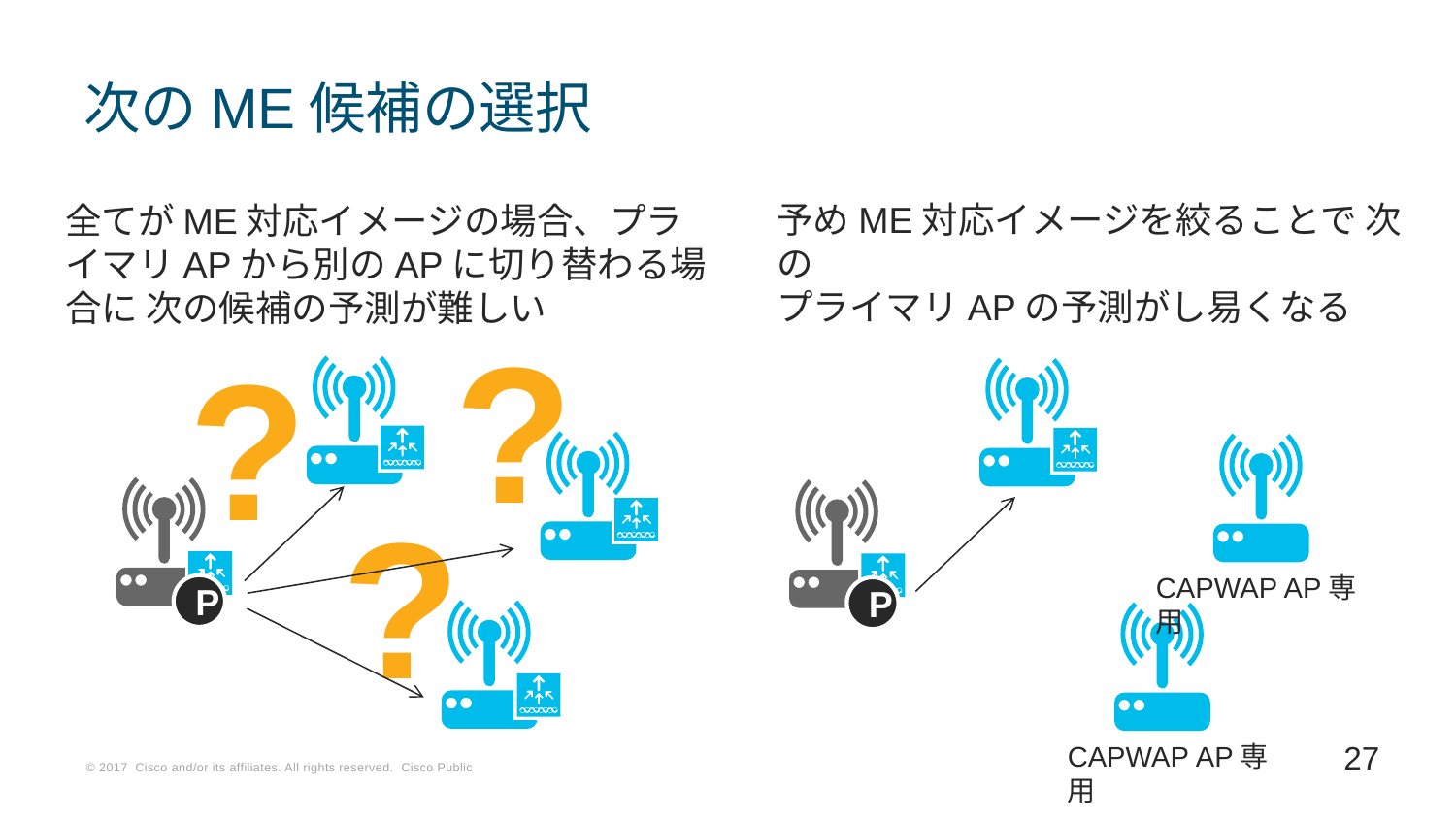

# 次のME候補の選択
予めME対応イメージを絞ることで 次の
プライマリAPの予測がし易くなる
全てがME対応イメージの場合、プライマリAPから別のAPに切り替わる場合に 次の候補の予測が難しい
?
?

?

CAPWAP AP専用
P
P

CAPWAP AP専用